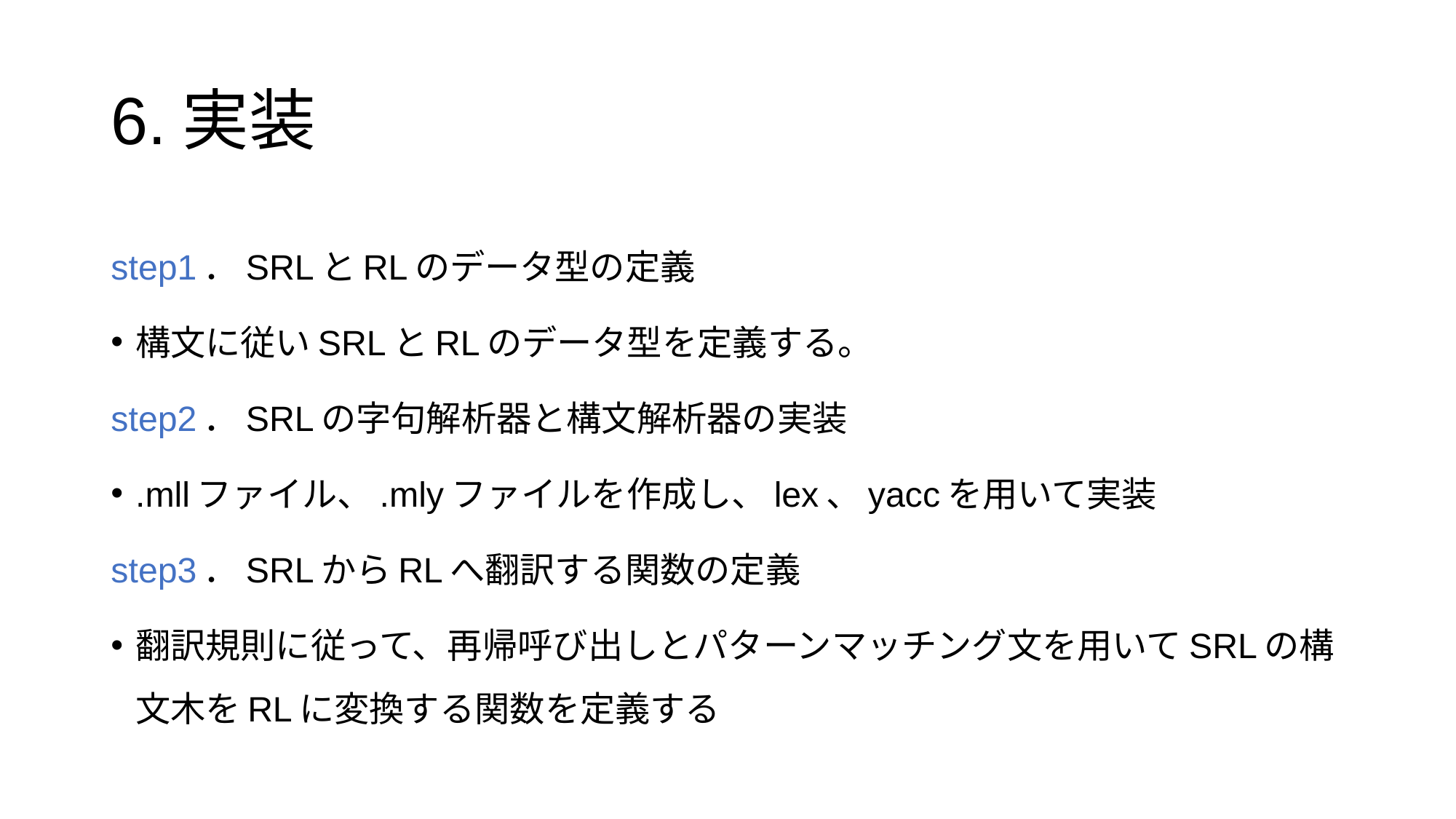

# 6.実装
step1．SRLとRLのデータ型の定義
構文に従いSRLとRLのデータ型を定義する。
step2．SRLの字句解析器と構文解析器の実装
.mllファイル、.mlyファイルを作成し、lex、yaccを用いて実装
step3．SRLからRLへ翻訳する関数の定義
翻訳規則に従って、再帰呼び出しとパターンマッチング文を用いてSRLの構文木をRLに変換する関数を定義する